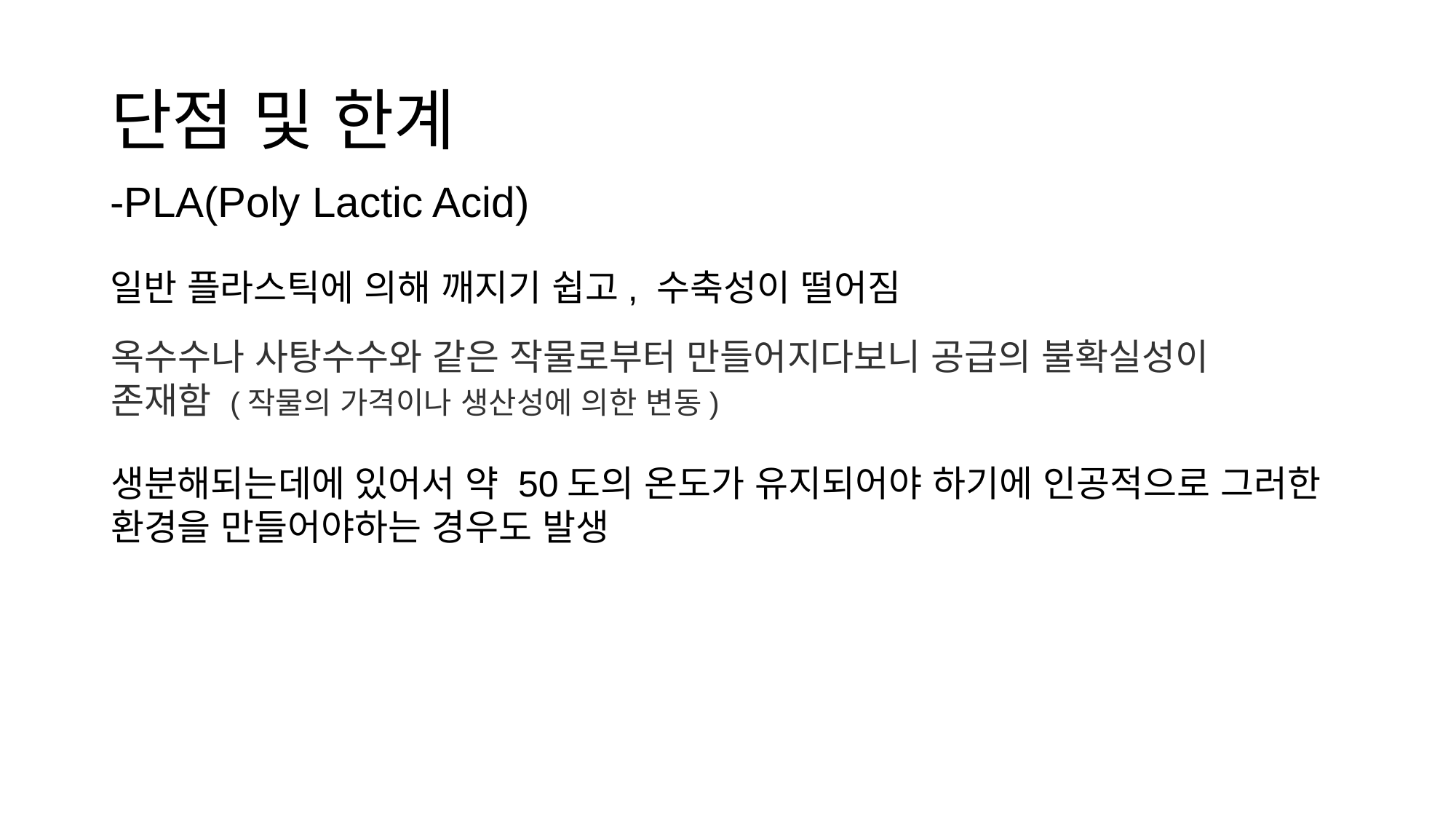

# 단점 및 한계
-PLA(Poly Lactic Acid)
일반 플라스틱에 의해 깨지기 쉽고, 수축성이 떨어짐
옥수수나 사탕수수와 같은 작물로부터 만들어지다보니 공급의 불확실성이 존재함 (작물의 가격이나 생산성에 의한 변동)
생분해되는데에 있어서 약 50도의 온도가 유지되어야 하기에 인공적으로 그러한 환경을 만들어야하는 경우도 발생